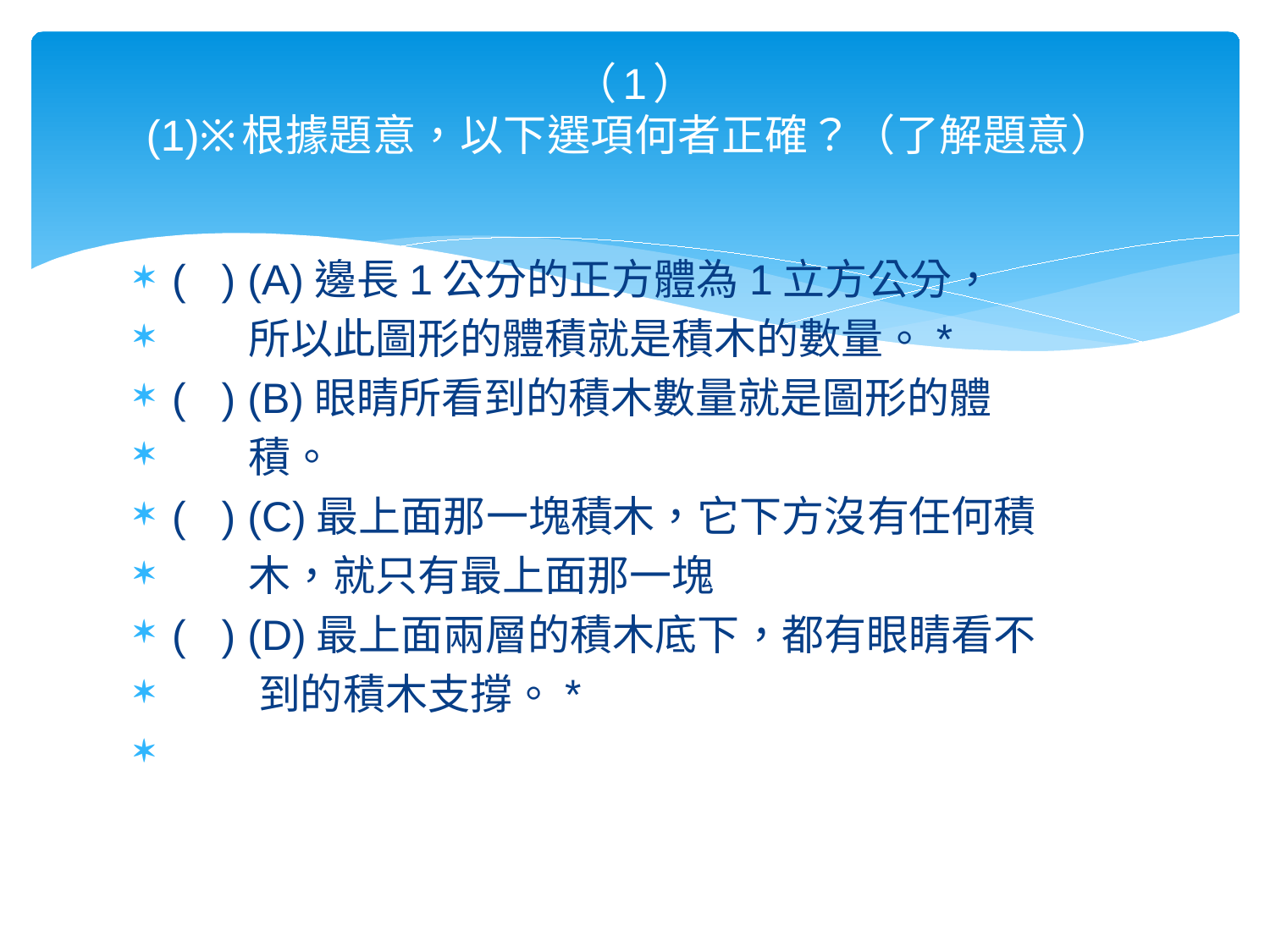

# （1） (1)※根據題意，以下選項何者正確？（了解題意）
(   ) (A)邊長1公分的正方體為1立方公分，
       所以此圖形的體積就是積木的數量。*
(   ) (B)眼睛所看到的積木數量就是圖形的體
       積。
(   ) (C)最上面那一塊積木，它下方沒有任何積
       木，就只有最上面那一塊
(   ) (D)最上面兩層的積木底下，都有眼睛看不
        到的積木支撐。*